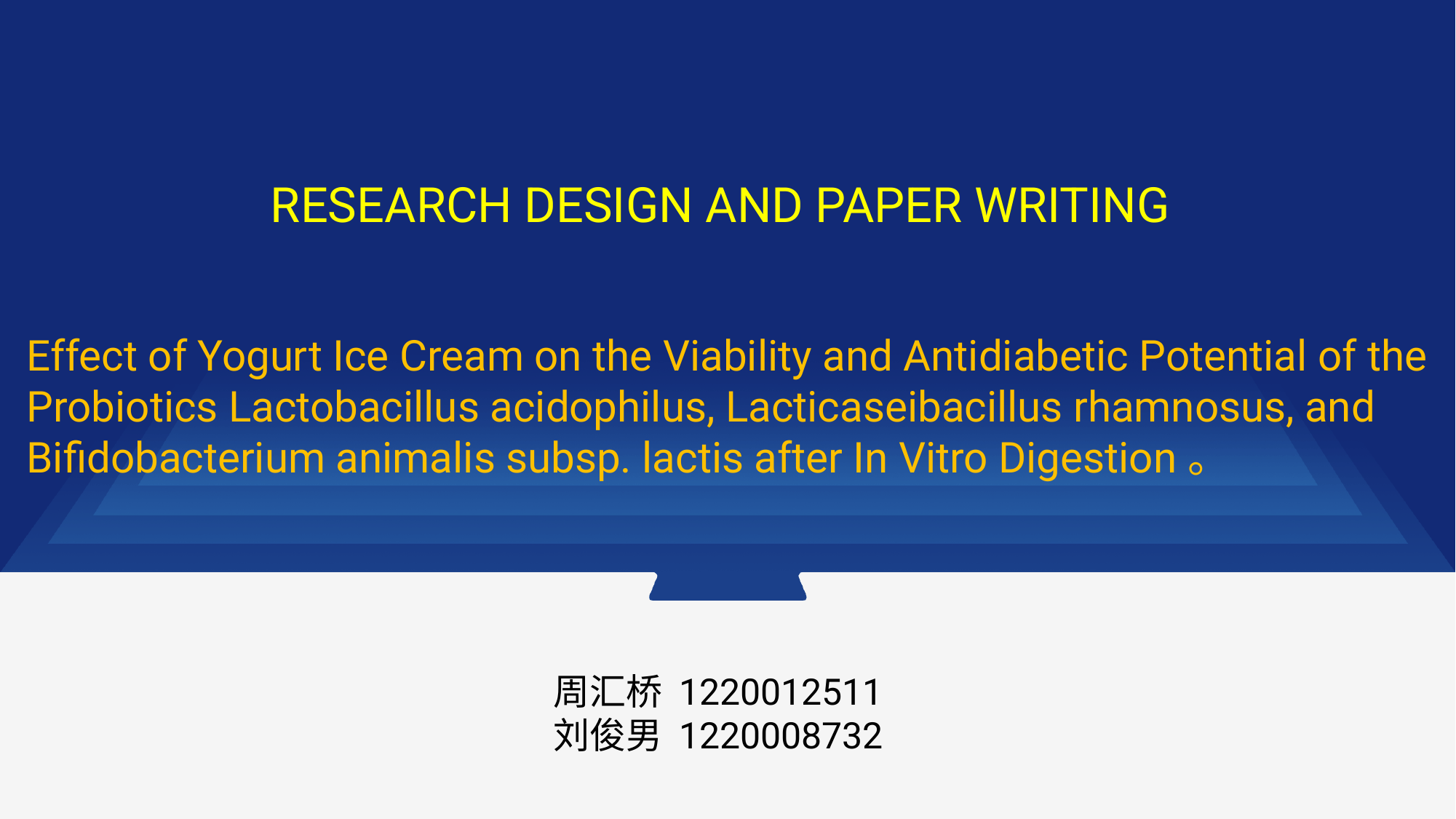

RESEARCH DESIGN AND PAPER WRITING
Effect of Yogurt Ice Cream on the Viability and Antidiabetic Potential of the Probiotics Lactobacillus acidophilus, Lacticaseibacillus rhamnosus, and Bifidobacterium animalis subsp. lactis after In Vitro Digestion。
周汇桥 1220012511
刘俊男 1220008732